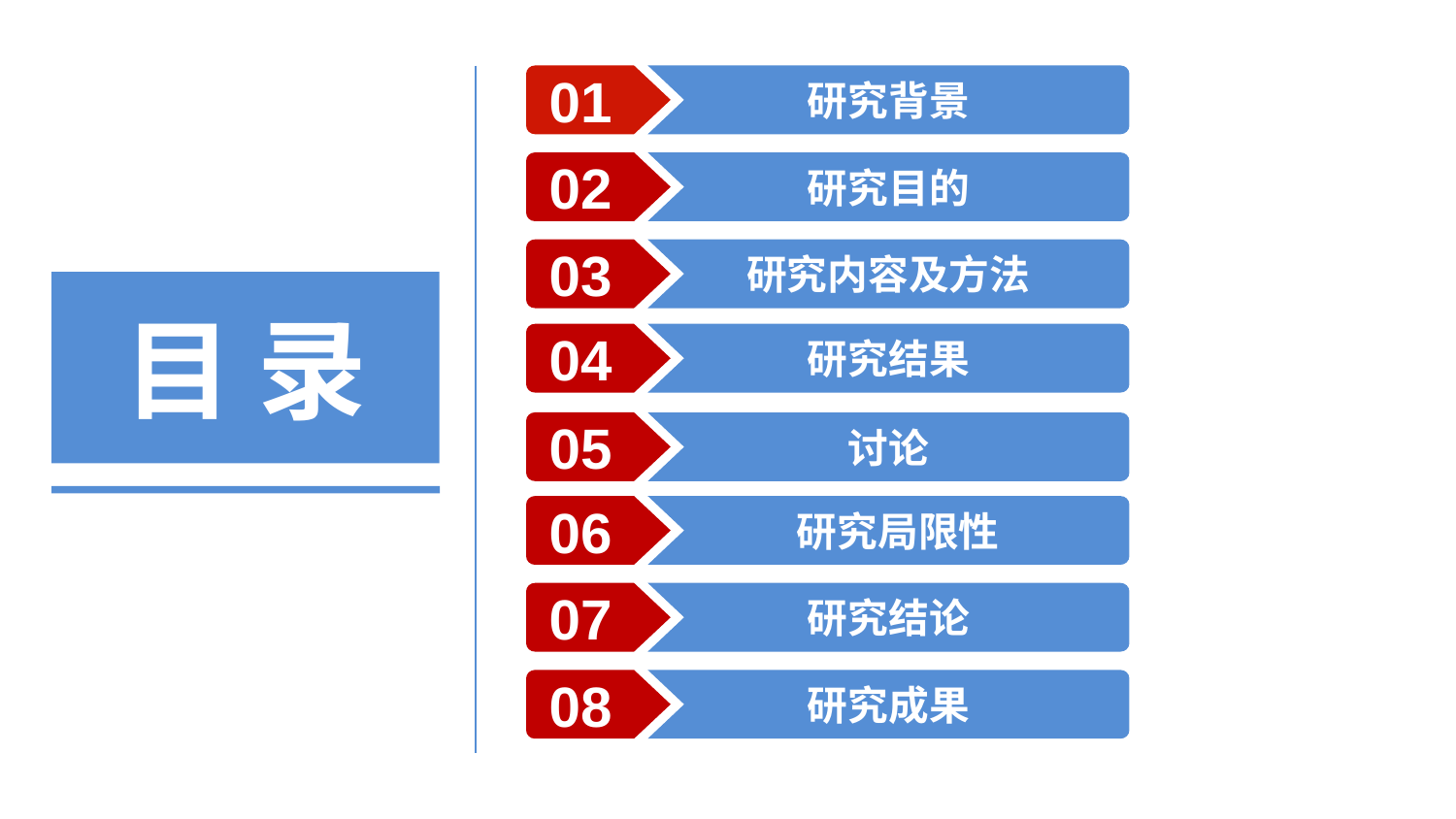

研究背景
01
研究目的
02
03
研究内容及方法
目 录
04
研究结果
05
讨论

 研究局限性
06
研究结论
07
研究成果
08